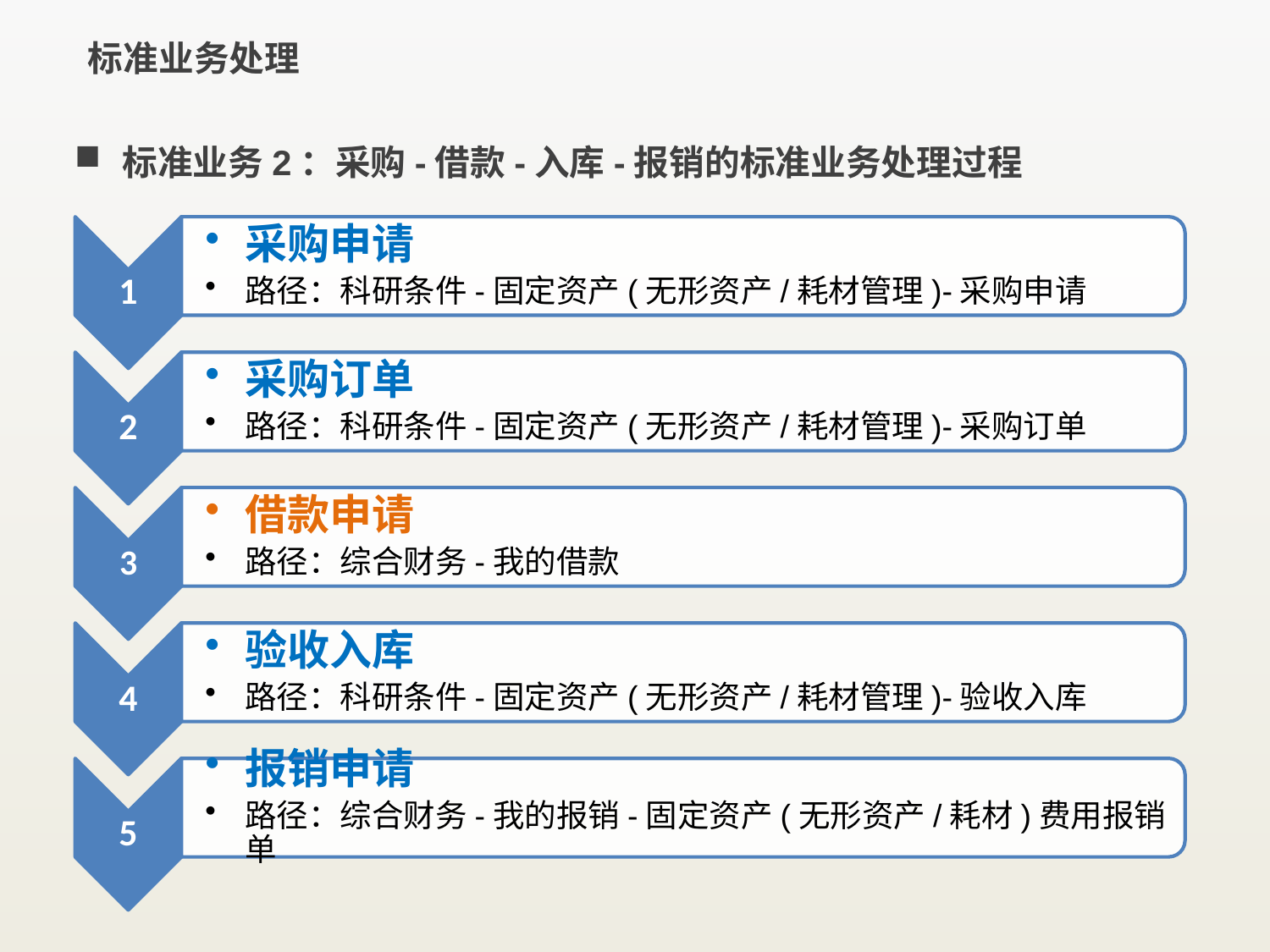

# 标准业务处理
标准业务2：采购-借款-入库-报销的标准业务处理过程
1
采购申请
路径：科研条件-固定资产(无形资产/耗材管理)-采购申请
2
采购订单
路径：科研条件-固定资产(无形资产/耗材管理)-采购订单
3
借款申请
路径：综合财务-我的借款
4
验收入库
路径：科研条件-固定资产(无形资产/耗材管理)-验收入库
5
报销申请
路径：综合财务-我的报销-固定资产(无形资产/耗材)费用报销单